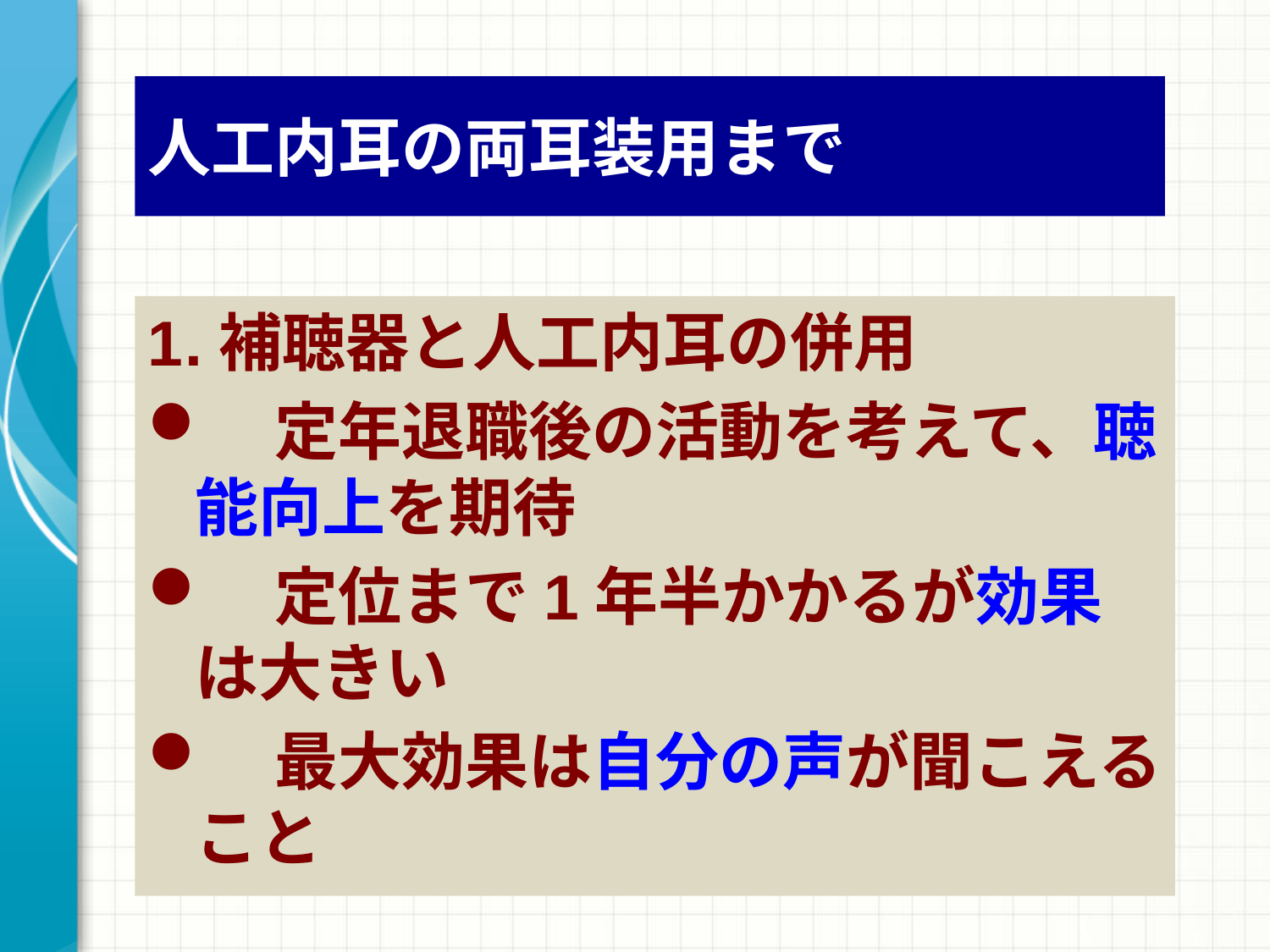

# 人工内耳の両耳装用まで
補聴器と人工内耳の併用
　定年退職後の活動を考えて、聴能向上を期待
　定位まで1年半かかるが効果は大きい
　最大効果は自分の声が聞こえること